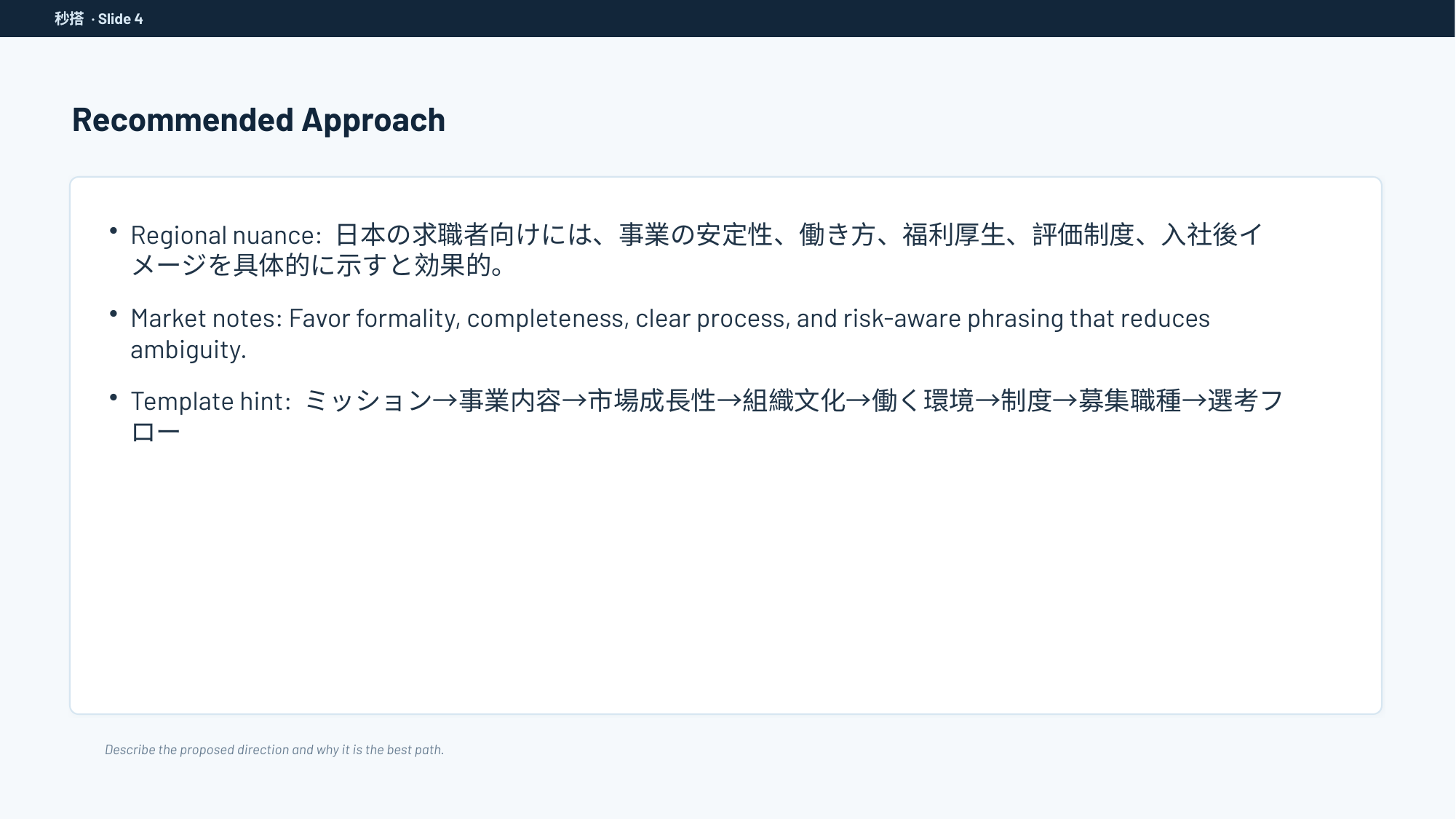

秒搭 · Slide 4
Recommended Approach

Regional nuance: 日本の求職者向けには、事業の安定性、働き方、福利厚生、評価制度、入社後イメージを具体的に示すと効果的。
Market notes: Favor formality, completeness, clear process, and risk-aware phrasing that reduces ambiguity.
Template hint: ミッション→事業内容→市場成長性→組織文化→働く環境→制度→募集職種→選考フロー
Describe the proposed direction and why it is the best path.